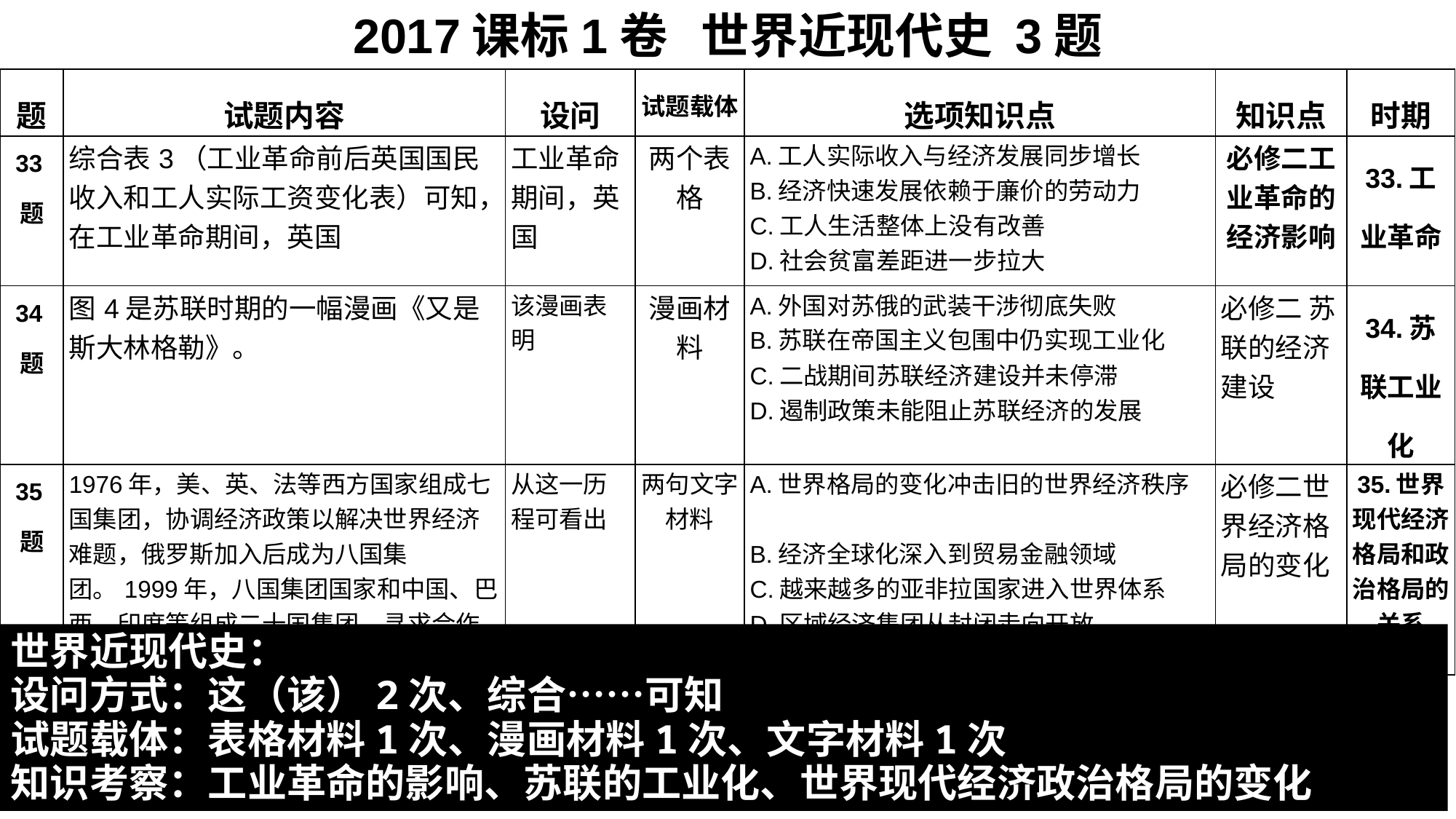

2017课标1卷   世界近现代史 3题
| 题 | 试题内容 | 设问 | 试题载体 | 选项知识点 | 知识点 | 时期 |
| --- | --- | --- | --- | --- | --- | --- |
| 33题 | 综合表3（工业革命前后英国国民收入和工人实际工资变化表）可知，在工业革命期间，英国 | 工业革命期间，英国 | 两个表格 | A.工人实际收入与经济发展同步增长 B.经济快速发展依赖于廉价的劳动力 C.工人生活整体上没有改善 D.社会贫富差距进一步拉大 | 必修二工业革命的经济影响 | 33.工业革命 |
| 34题 | 图4是苏联时期的一幅漫画《又是斯大林格勒》。 | 该漫画表明 | 漫画材料 | A.外国对苏俄的武装干涉彻底失败 B.苏联在帝国主义包围中仍实现工业化 C.二战期间苏联经济建设并未停滞 D.遏制政策未能阻止苏联经济的发展 | 必修二 苏联的经济建设 | 34.苏联工业化 |
| 35题 | 1976年，美、英、法等西方国家组成七国集团，协调经济政策以解决世界经济难题，俄罗斯加入后成为八国集团。1999年，八国集团国家和中国、巴西、印度等组成二十国集团，寻求合作以促进国际金融稳定和经济持续增长。 | 从这一历程可看出 | 两句文字材料 | A.世界格局的变化冲击旧的世界经济秩序 B.经济全球化深入到贸易金融领域 C.越来越多的亚非拉国家进入世界体系 D.区域经济集团从封闭走向开放 | 必修二世界经济格局的变化 | 35.世界现代经济格局和政治格局的关系 |
世界近现代史：
设问方式：这（该）2次、综合……可知
试题载体：表格材料1次、漫画材料1次、文字材料1次
知识考察：工业革命的影响、苏联的工业化、世界现代经济政治格局的变化